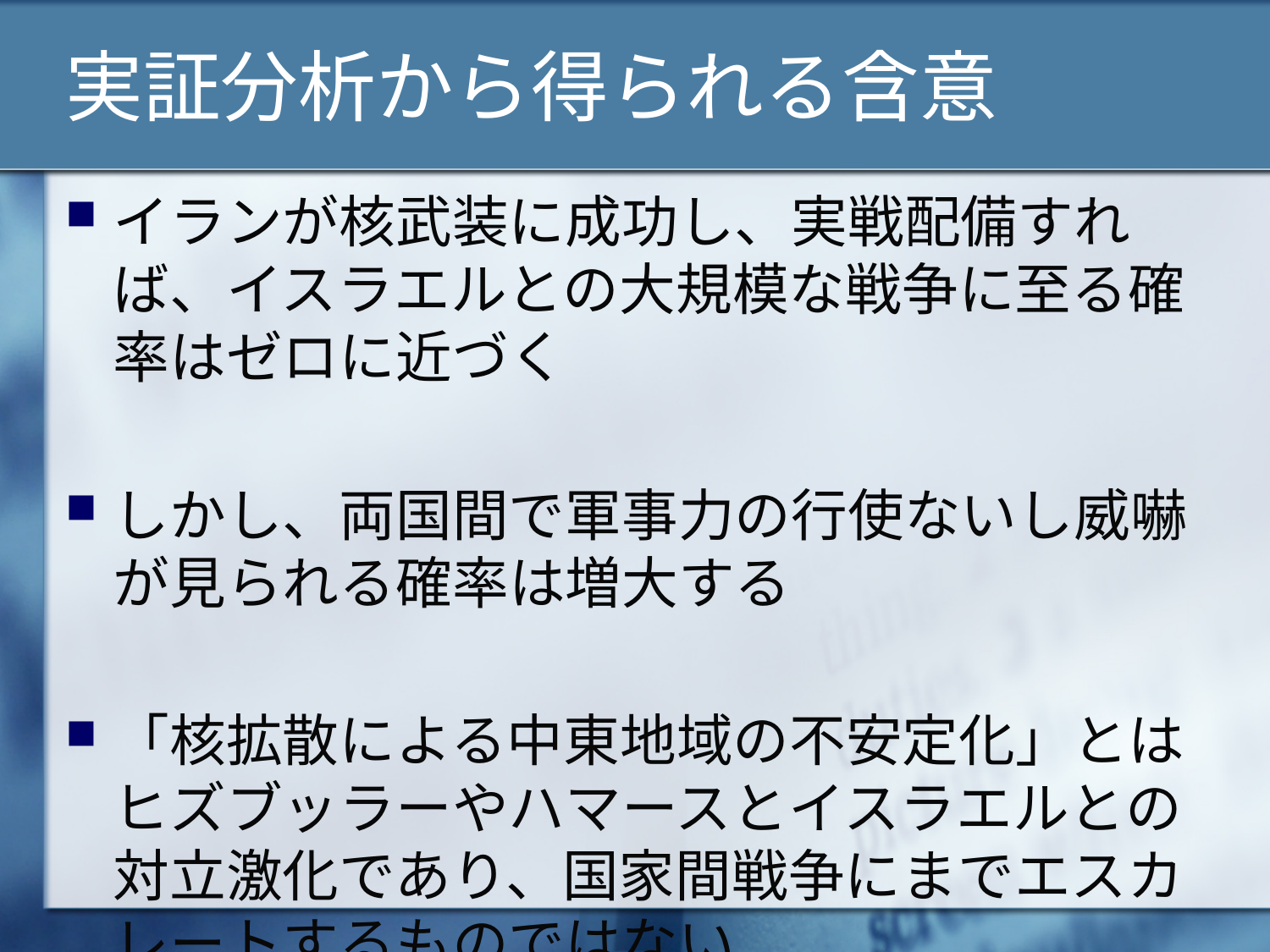

# 実証分析から得られる含意
イランが核武装に成功し、実戦配備すれば、イスラエルとの大規模な戦争に至る確率はゼロに近づく

しかし、両国間で軍事力の行使ないし威嚇が見られる確率は増大する

「核拡散による中東地域の不安定化」とはヒズブッラーやハマースとイスラエルとの対立激化であり、国家間戦争にまでエスカレートするものではない